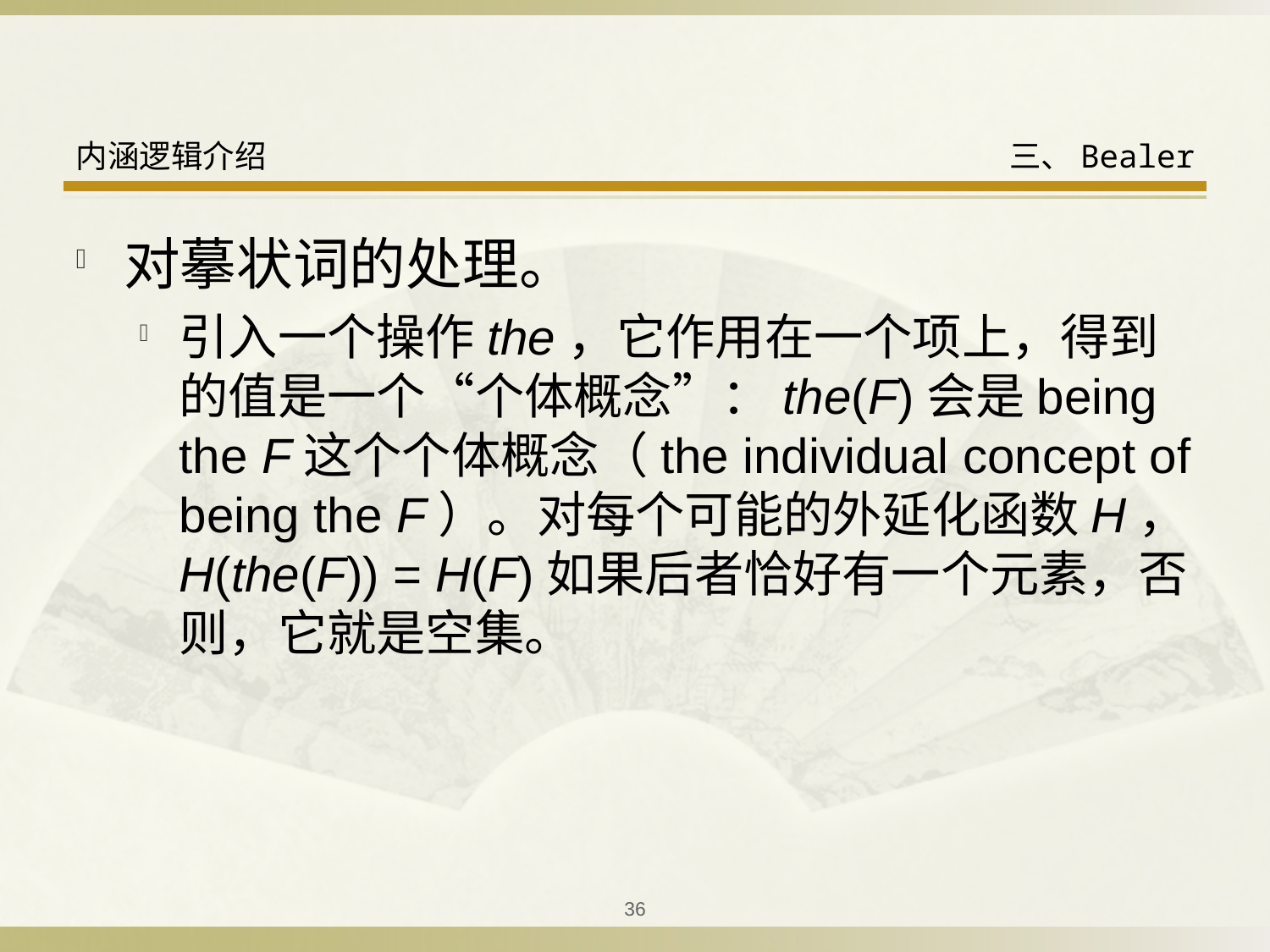

对摹状词的处理。
引入一个操作the，它作用在一个项上，得到的值是一个“个体概念”：the(F)会是being the F这个个体概念（the individual concept of being the F）。对每个可能的外延化函数H，H(the(F)) = H(F)如果后者恰好有一个元素，否则，它就是空集。

36